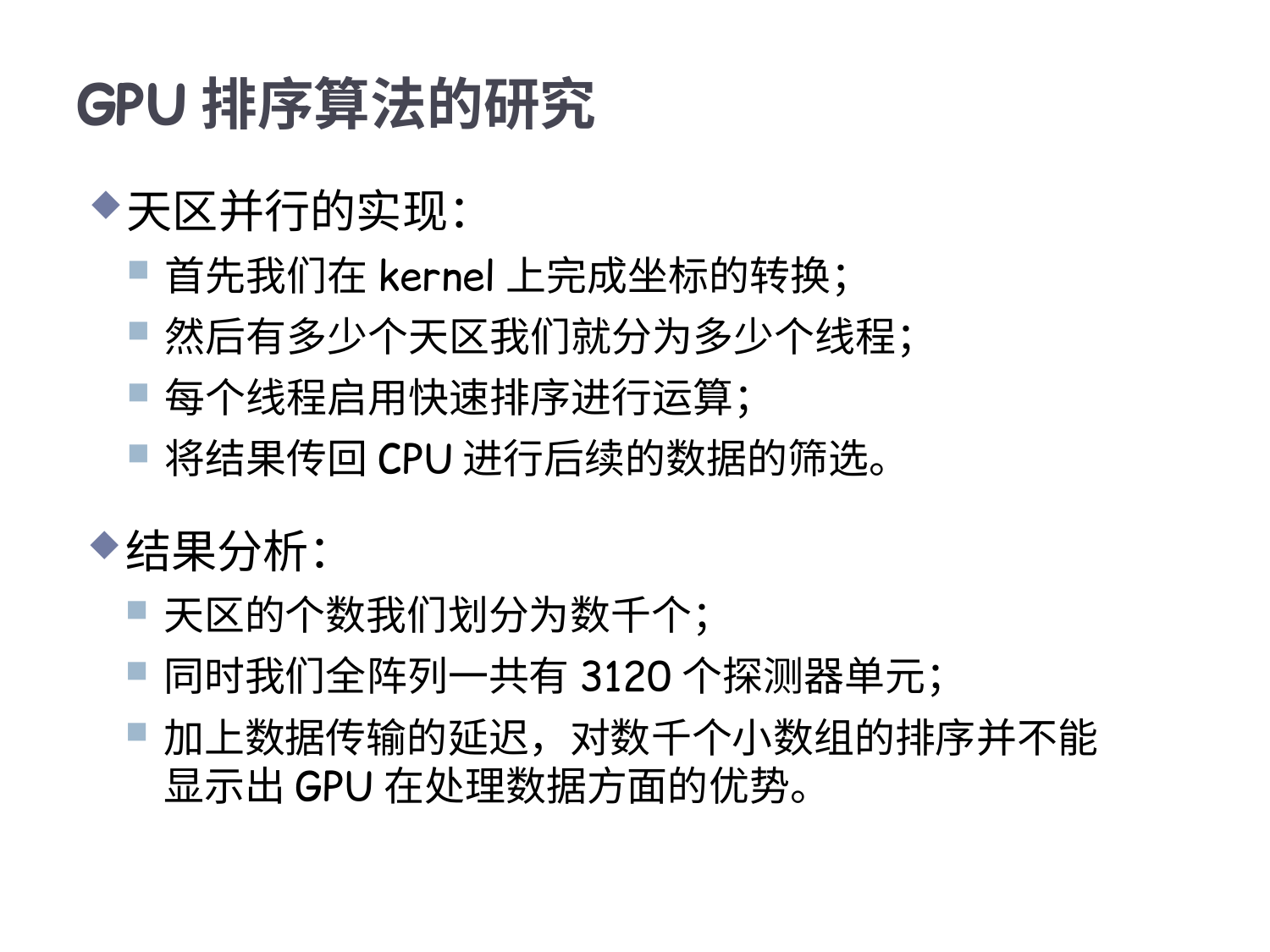

# GPU排序算法的研究
天区并行的实现：
首先我们在kernel上完成坐标的转换；
然后有多少个天区我们就分为多少个线程；
每个线程启用快速排序进行运算；
将结果传回CPU进行后续的数据的筛选。
结果分析：
天区的个数我们划分为数千个；
同时我们全阵列一共有3120个探测器单元；
加上数据传输的延迟，对数千个小数组的排序并不能显示出GPU在处理数据方面的优势。